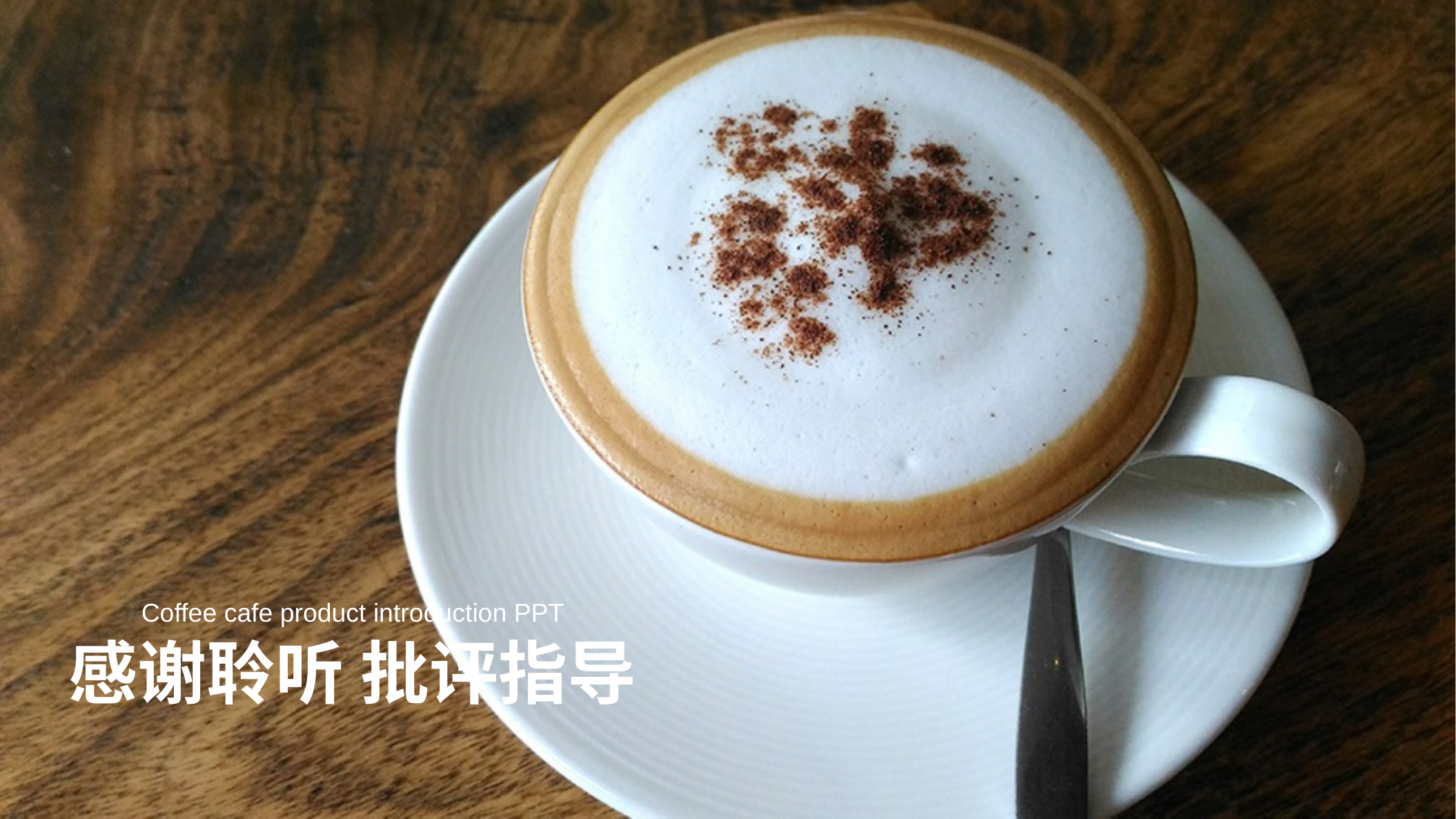

Coffee cafe product introduction PPT
感谢聆听 批评指导